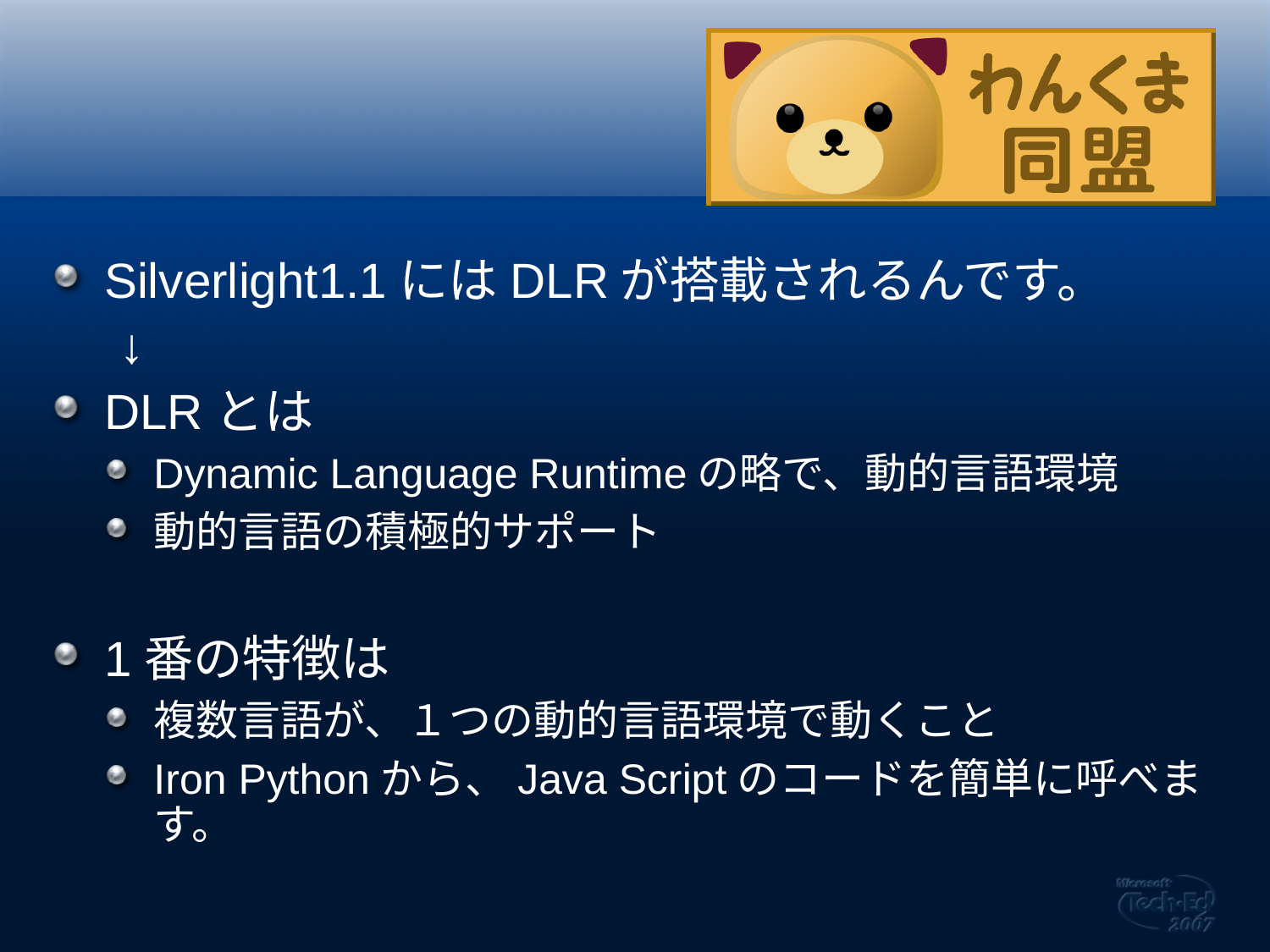

Silverlight1.1にはDLRが搭載されるんです。
     ↓
DLRとは
Dynamic Language Runtimeの略で、動的言語環境
動的言語の積極的サポート

1番の特徴は
複数言語が、１つの動的言語環境で動くこと
Iron Pythonから、Java Scriptのコードを簡単に呼べます。